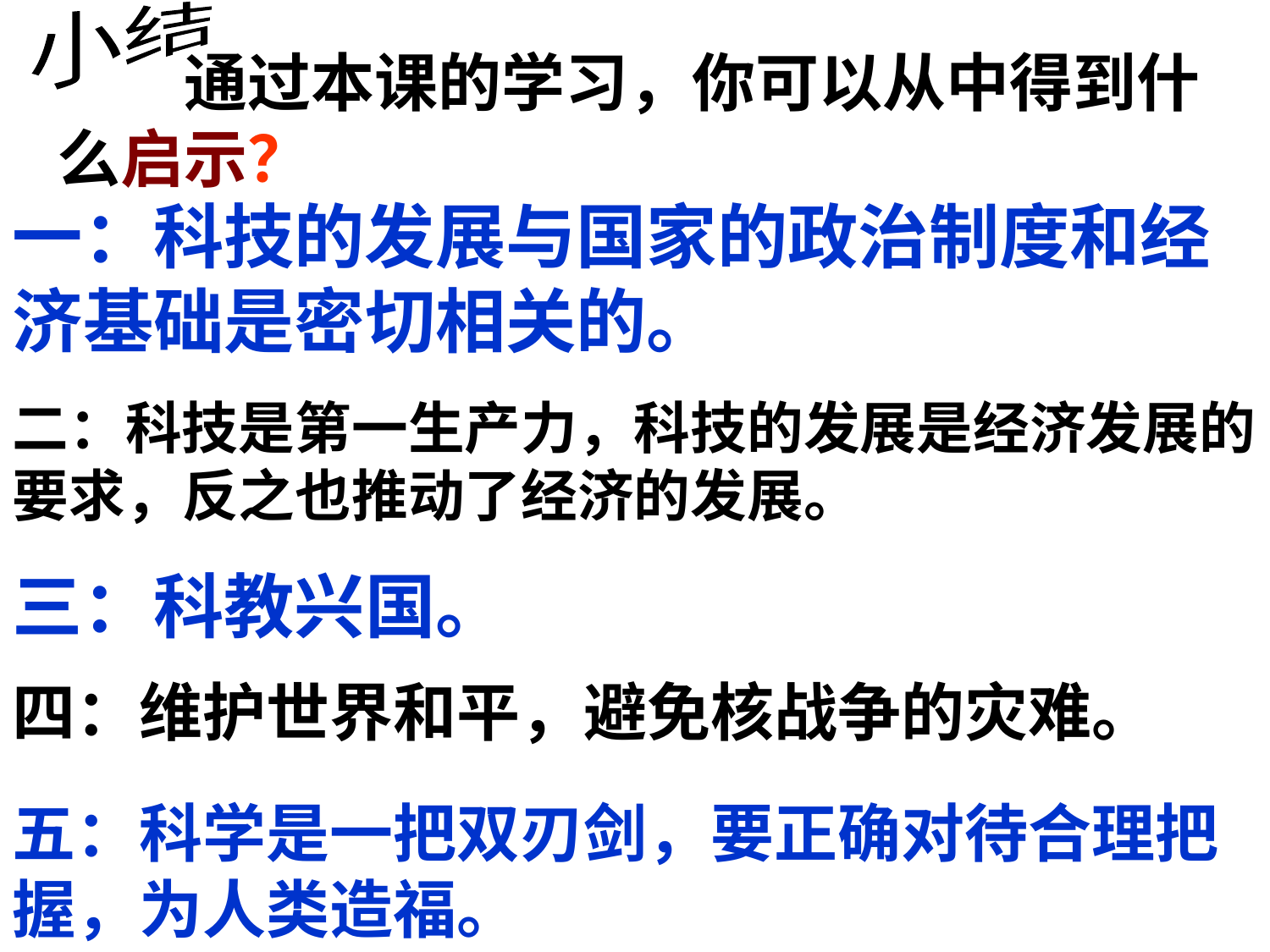

小结
	通过本课的学习，你可以从中得到什么启示？
一：科技的发展与国家的政治制度和经济基础是密切相关的。
二：科技是第一生产力，科技的发展是经济发展的要求，反之也推动了经济的发展。
三：科教兴国。
四：维护世界和平，避免核战争的灾难。
五：科学是一把双刃剑，要正确对待合理把握，为人类造福。